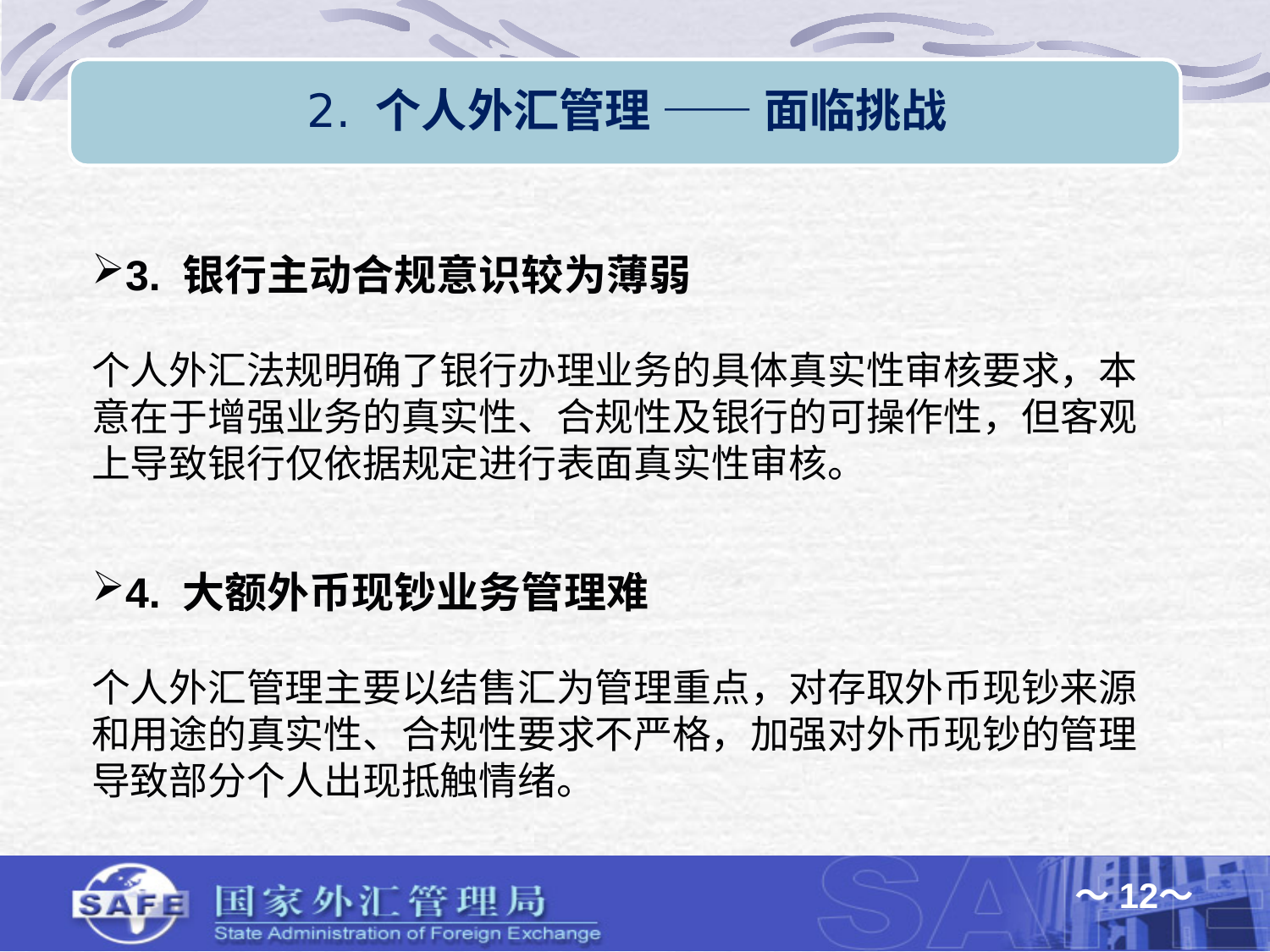

2. 个人外汇管理 —— 面临挑战

3. 银行主动合规意识较为薄弱

个人外汇法规明确了银行办理业务的具体真实性审核要求，本意在于增强业务的真实性、合规性及银行的可操作性，但客观上导致银行仅依据规定进行表面真实性审核。

4. 大额外币现钞业务管理难

个人外汇管理主要以结售汇为管理重点，对存取外币现钞来源和用途的真实性、合规性要求不严格，加强对外币现钞的管理导致部分个人出现抵触情绪。
～12～